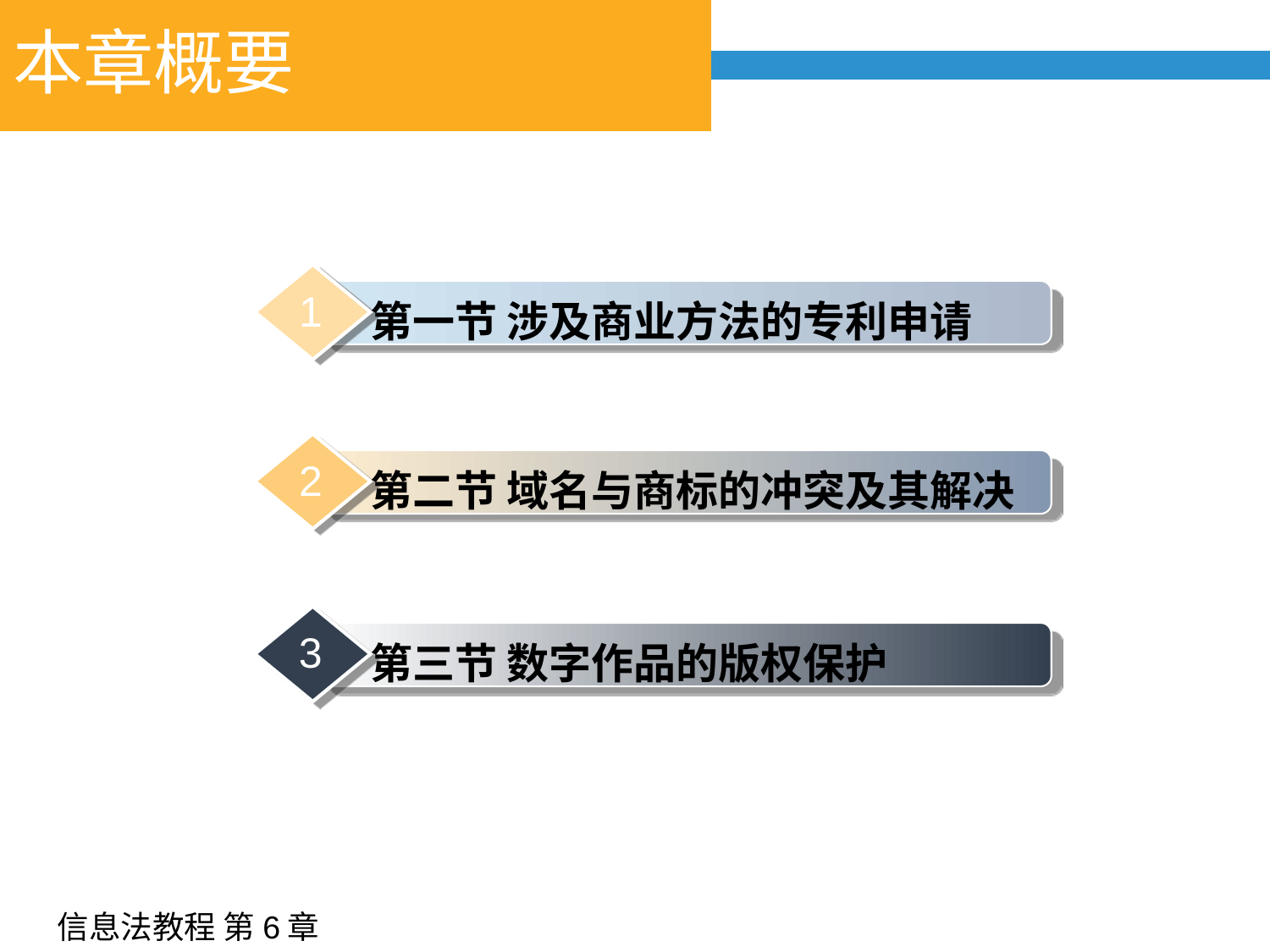

# 本章概要

1

第一节 涉及商业方法的专利申请

2

第二节 域名与商标的冲突及其解决

3

第三节 数字作品的版权保护
信息法教程 第6章